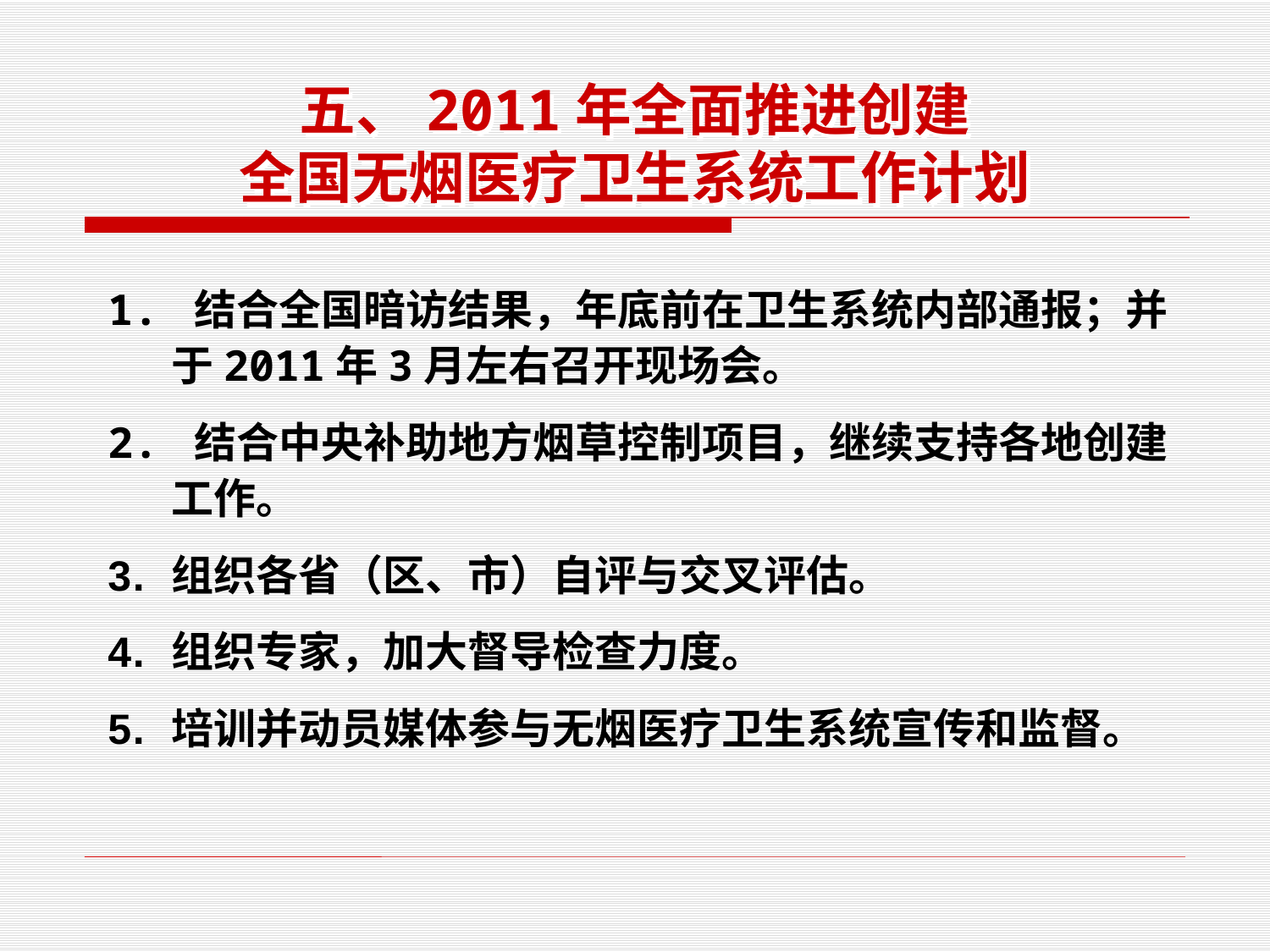

# 五、2011年全面推进创建 全国无烟医疗卫生系统工作计划
1. 结合全国暗访结果，年底前在卫生系统内部通报；并于2011年3月左右召开现场会。
2. 结合中央补助地方烟草控制项目，继续支持各地创建工作。
组织各省（区、市）自评与交叉评估。
组织专家，加大督导检查力度。
培训并动员媒体参与无烟医疗卫生系统宣传和监督。